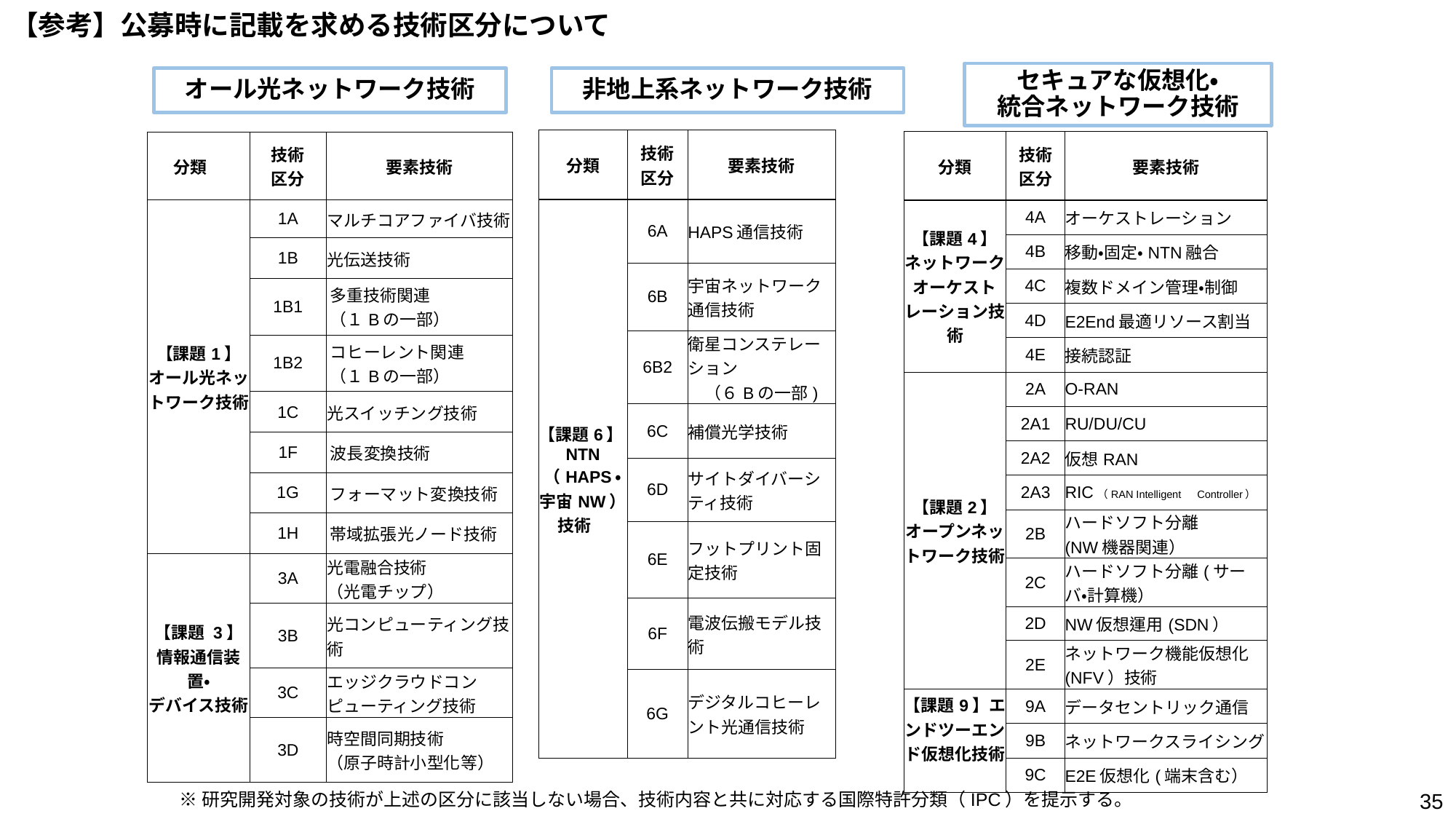

【参考】公募時に記載を求める技術区分について
セキュアな仮想化・
統合ネットワーク技術
オール光ネットワーク技術
非地上系ネットワーク技術
| 分類 | 技術 区分 | 要素技術 |
| --- | --- | --- |
| 【課題6】NTN （HAPS・宇宙NW）技術 | 6A | HAPS通信技術 |
|  | 6B | 宇宙ネットワーク通信技術 |
|  | 6B2 | 衛星コンステレーション 　（６Bの一部) |
|  | 6C | 補償光学技術 |
|  | 6D | サイトダイバーシティ技術 |
|  | 6E | フットプリント固定技術 |
|  | 6F | 電波伝搬モデル技術 |
|  | 6G | デジタルコヒーレント光通信技術 |
| 分類 | 技術 区分 | 要素技術 |
| --- | --- | --- |
| 【課題4】ネットワークオーケストレーション技術 | 4A | オーケストレーション |
|  | 4B | 移動・固定・NTN融合 |
|  | 4C | 複数ドメイン管理・制御 |
|  | 4D | E2End最適リソース割当 |
|  | 4E | 接続認証 |
| 【課題2】オープンネットワーク技術 | 2A | O-RAN |
|  | 2A1 | RU/DU/CU |
|  | 2A2 | 仮想RAN |
|  | 2A3 | RIC（RAN Intelligent　Controller） |
|  | 2B | ハードソフト分離 (NW機器関連） |
|  | 2C | ハードソフト分離(サーバ・計算機） |
|  | 2D | NW仮想運用(SDN） |
|  | 2E | ネットワーク機能仮想化(NFV）技術 |
| 【課題9】エンドツーエンド仮想化技術 | 9A | データセントリック通信 |
|  | 9B | ネットワークスライシング |
|  | 9C | E2E仮想化(端末含む） |
| 分類 | 技術 区分 | 要素技術 |
| --- | --- | --- |
| 【課題1】オール光ネットワーク技術 | 1A | マルチコアファイバ技術 |
|  | 1B | 光伝送技術 |
|  | 1B1 | 多重技術関連 （１Bの一部） |
|  | 1B2 | コヒーレント関連 （１Bの一部） |
|  | 1C | 光スイッチング技術 |
|  | 1F | 波長変換技術 |
|  | 1G | フォーマット変換技術 |
|  | 1H | 帯域拡張光ノード技術 |
| 【課題 3】 情報通信装置・ デバイス技術 | 3A | 光電融合技術 （光電チップ） |
|  | 3B | 光コンピューティング技術 |
|  | 3C | エッジクラウドコンピューティング技術 |
|  | 3D | 時空間同期技術 （原子時計小型化等） |
※研究開発対象の技術が上述の区分に該当しない場合、技術内容と共に対応する国際特許分類（IPC）を提示する。